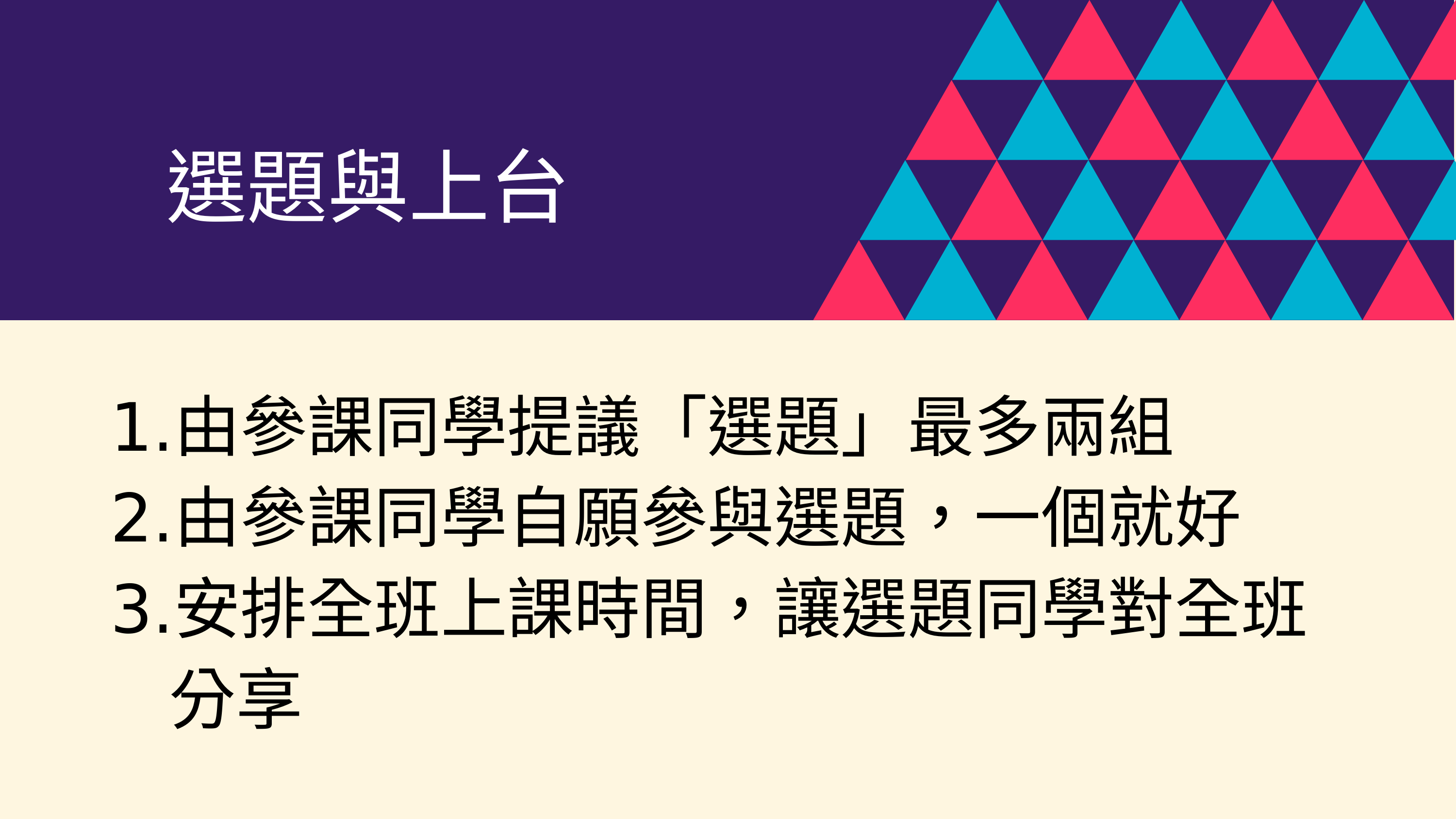

選題與上台
由參課同學提議「選題」最多兩組
由參課同學自願參與選題，一個就好
安排全班上課時間，讓選題同學對全班分享